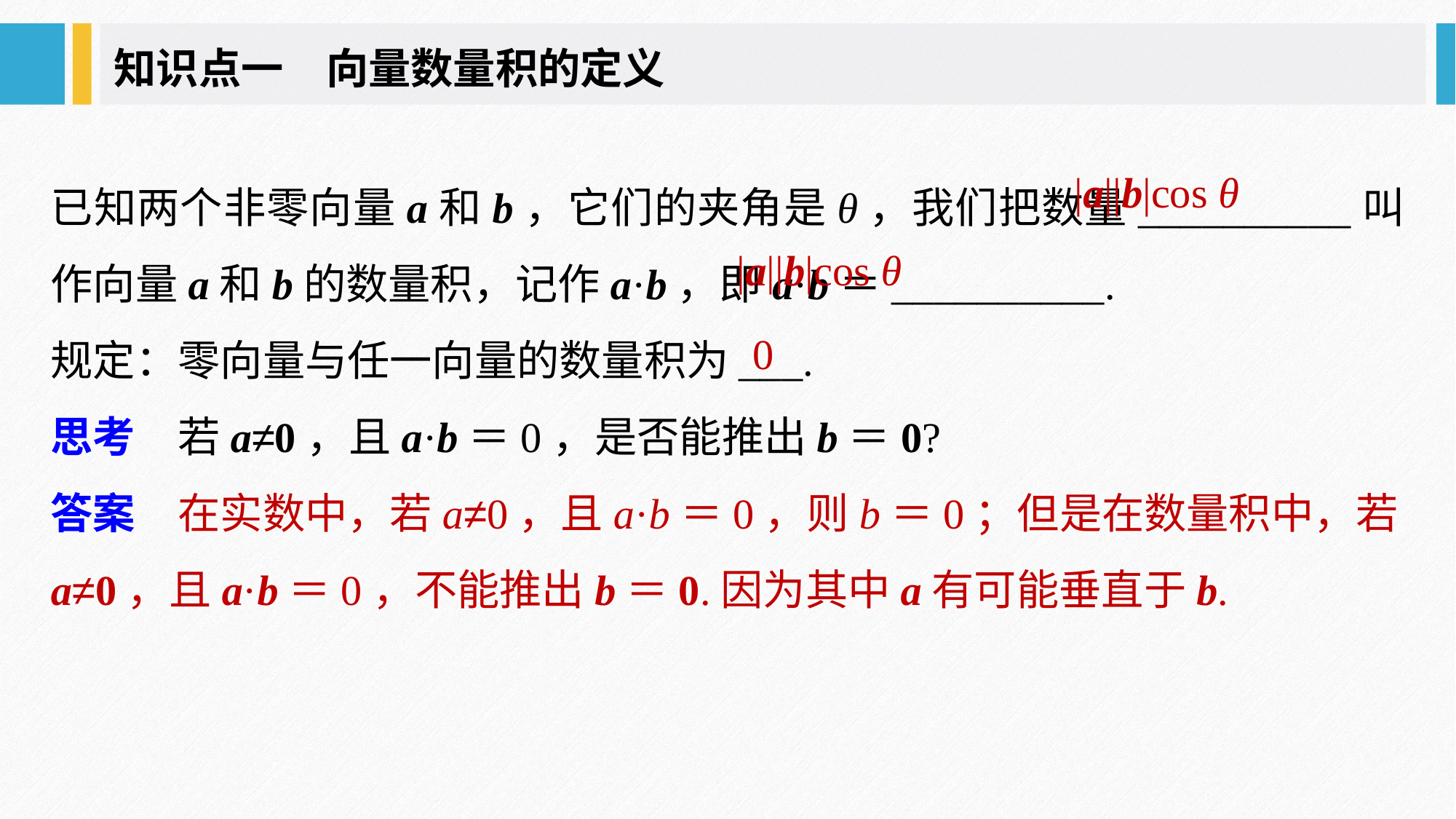

知识点一　向量数量积的定义
已知两个非零向量a和b，它们的夹角是θ，我们把数量__________叫作向量a和b的数量积，记作a·b，即a·b＝__________.
规定：零向量与任一向量的数量积为___.
思考　若a≠0，且a·b＝0，是否能推出b＝0?
答案　在实数中，若a≠0，且a·b＝0，则b＝0；但是在数量积中，若a≠0，且a·b＝0，不能推出b＝0.因为其中a有可能垂直于b.
|a||b|cos θ
|a||b|cos θ
0